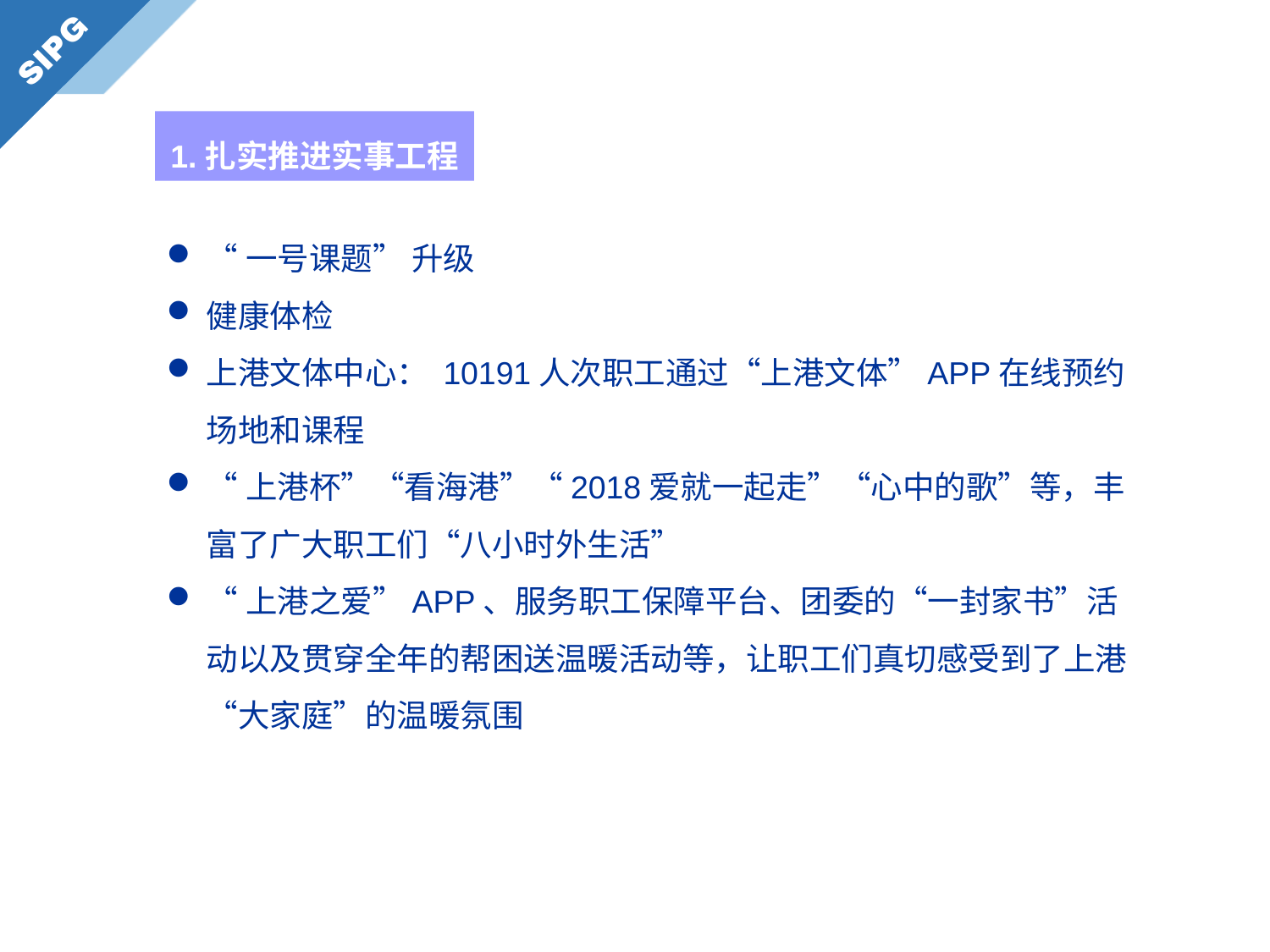

SIPG
1.扎实推进实事工程
“一号课题” 升级
健康体检
上港文体中心： 10191人次职工通过“上港文体”APP在线预约场地和课程
“上港杯”“看海港”“2018爱就一起走”“心中的歌”等，丰富了广大职工们“八小时外生活”
“上港之爱”APP、服务职工保障平台、团委的“一封家书”活动以及贯穿全年的帮困送温暖活动等，让职工们真切感受到了上港“大家庭”的温暖氛围